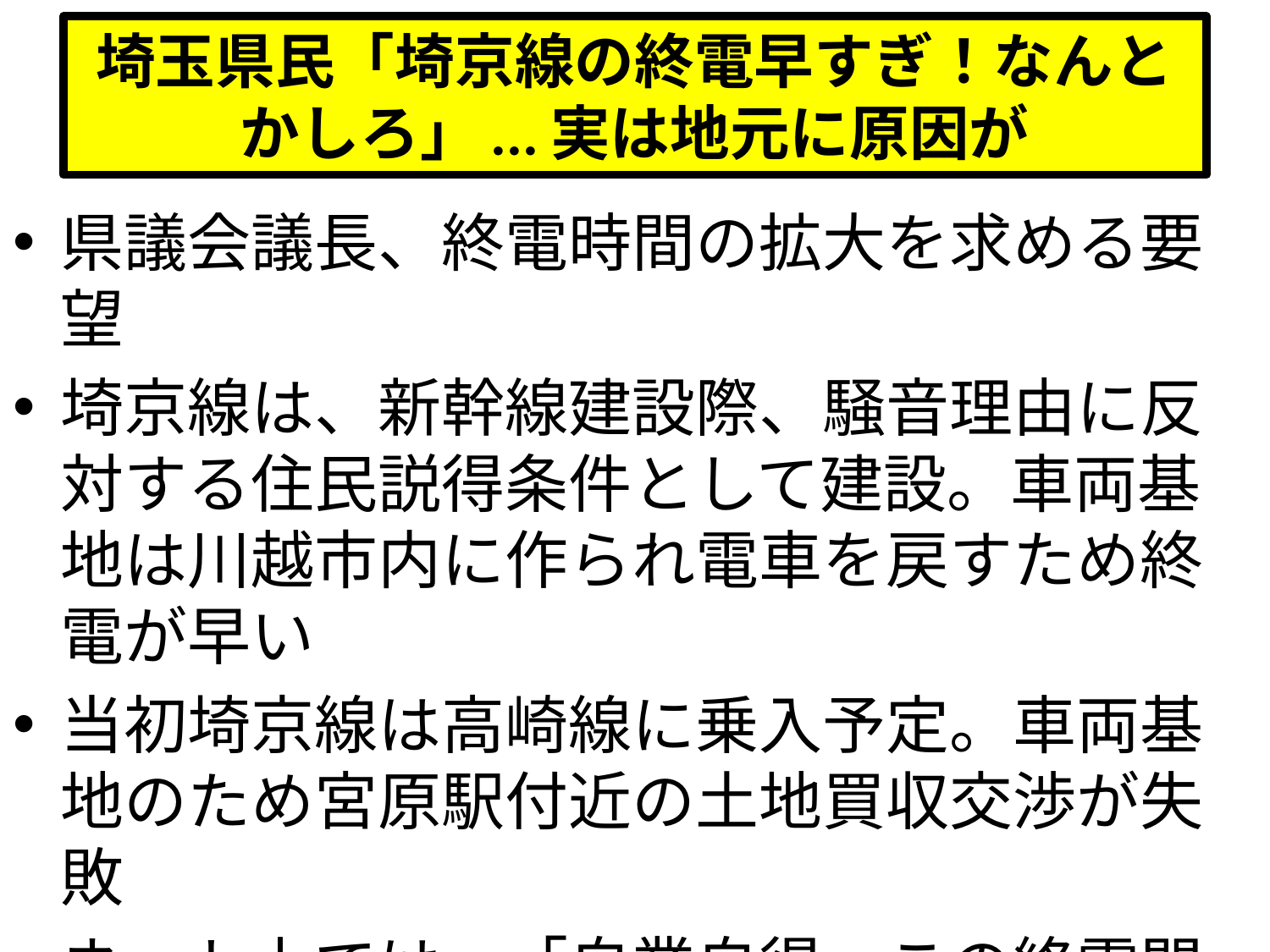

# 埼玉県民「埼京線の終電早すぎ！なんとかしろ」...実は地元に原因が
県議会議長、終電時間の拡大を求める要望
埼京線は、新幹線建設際、騒音理由に反対する住民説得条件として建設。車両基地は川越市内に作られ電車を戻すため終電が早い
当初埼京線は高崎線に乗入予定。車両基地のため宮原駅付近の土地買収交渉が失敗
ネット上では、「自業自得」この終電問題を揶揄